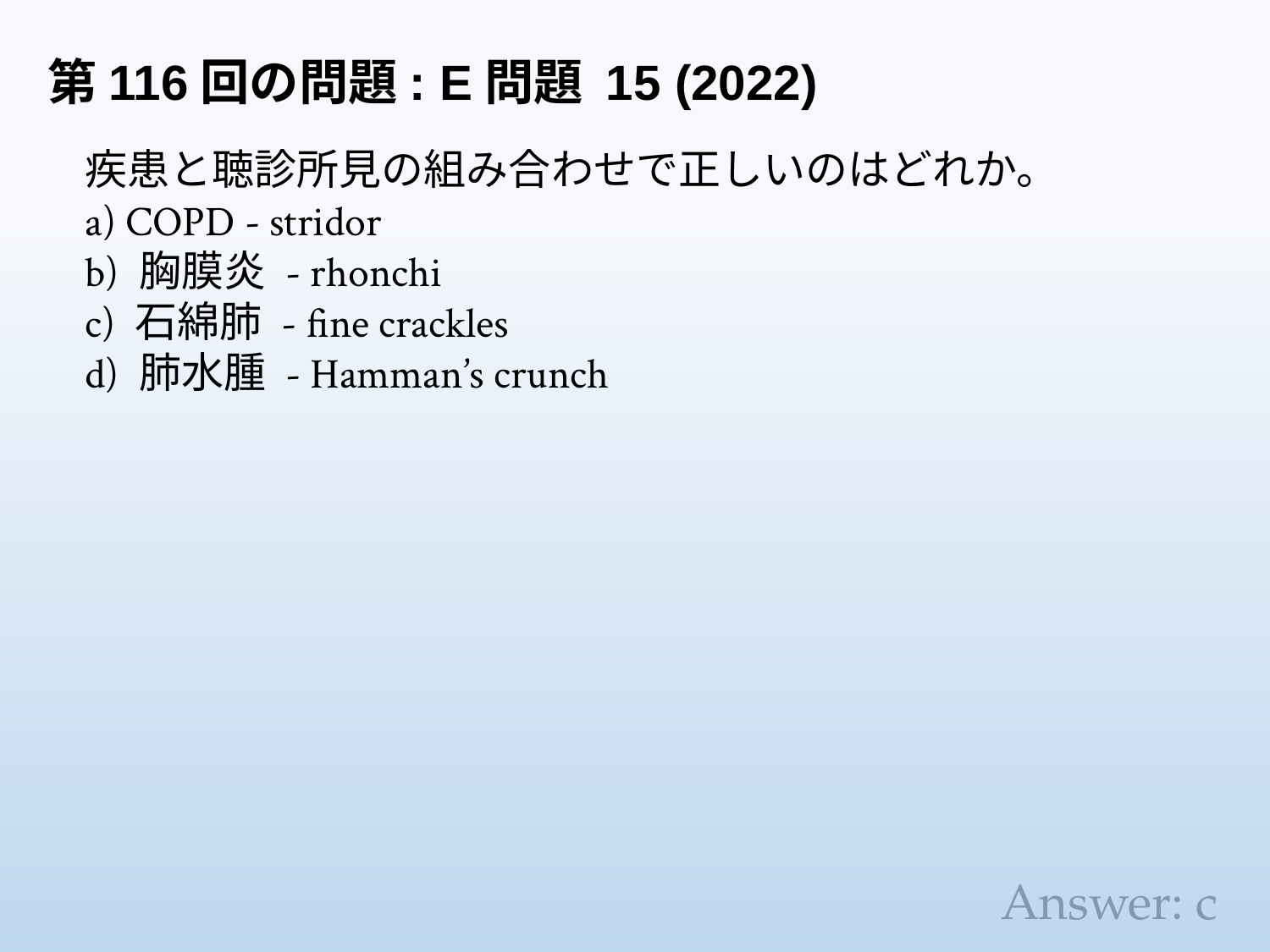

第116回の問題: E問題 15 (2022)
疾患と聴診所見の組み合わせで正しいのはどれか。
a) COPD - stridor
b) 胸膜炎 - rhonchi
c) 石綿肺 - fine crackles
d) 肺水腫 - Hamman’s crunch
Answer: c